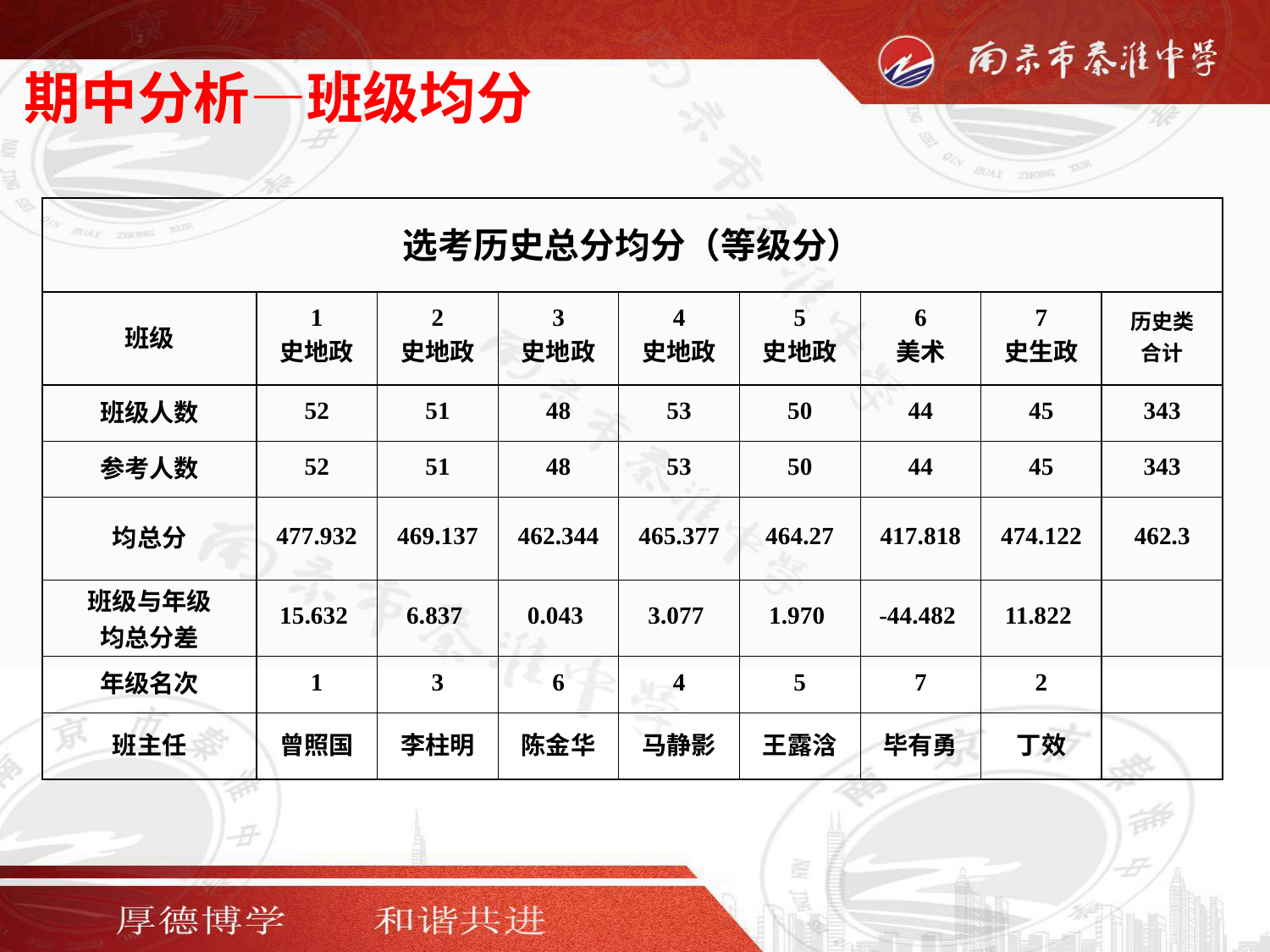

期中分析—班级均分
| 选考历史总分均分（等级分） |  |  |  |  |  |  |  |  |
| --- | --- | --- | --- | --- | --- | --- | --- | --- |
| 班级 | 1 史地政 | 2 史地政 | 3 史地政 | 4 史地政 | 5 史地政 | 6 美术 | 7 史生政 | 历史类 合计 |
| 班级人数 | 52 | 51 | 48 | 53 | 50 | 44 | 45 | 343 |
| 参考人数 | 52 | 51 | 48 | 53 | 50 | 44 | 45 | 343 |
| 均总分 | 477.932 | 469.137 | 462.344 | 465.377 | 464.27 | 417.818 | 474.122 | 462.3 |
| 班级与年级 均总分差 | 15.632 | 6.837 | 0.043 | 3.077 | 1.970 | -44.482 | 11.822 |  |
| 年级名次 | 1 | 3 | 6 | 4 | 5 | 7 | 2 |  |
| 班主任 | 曾照国 | 李柱明 | 陈金华 | 马静影 | 王露浛 | 毕有勇 | 丁效 |  |